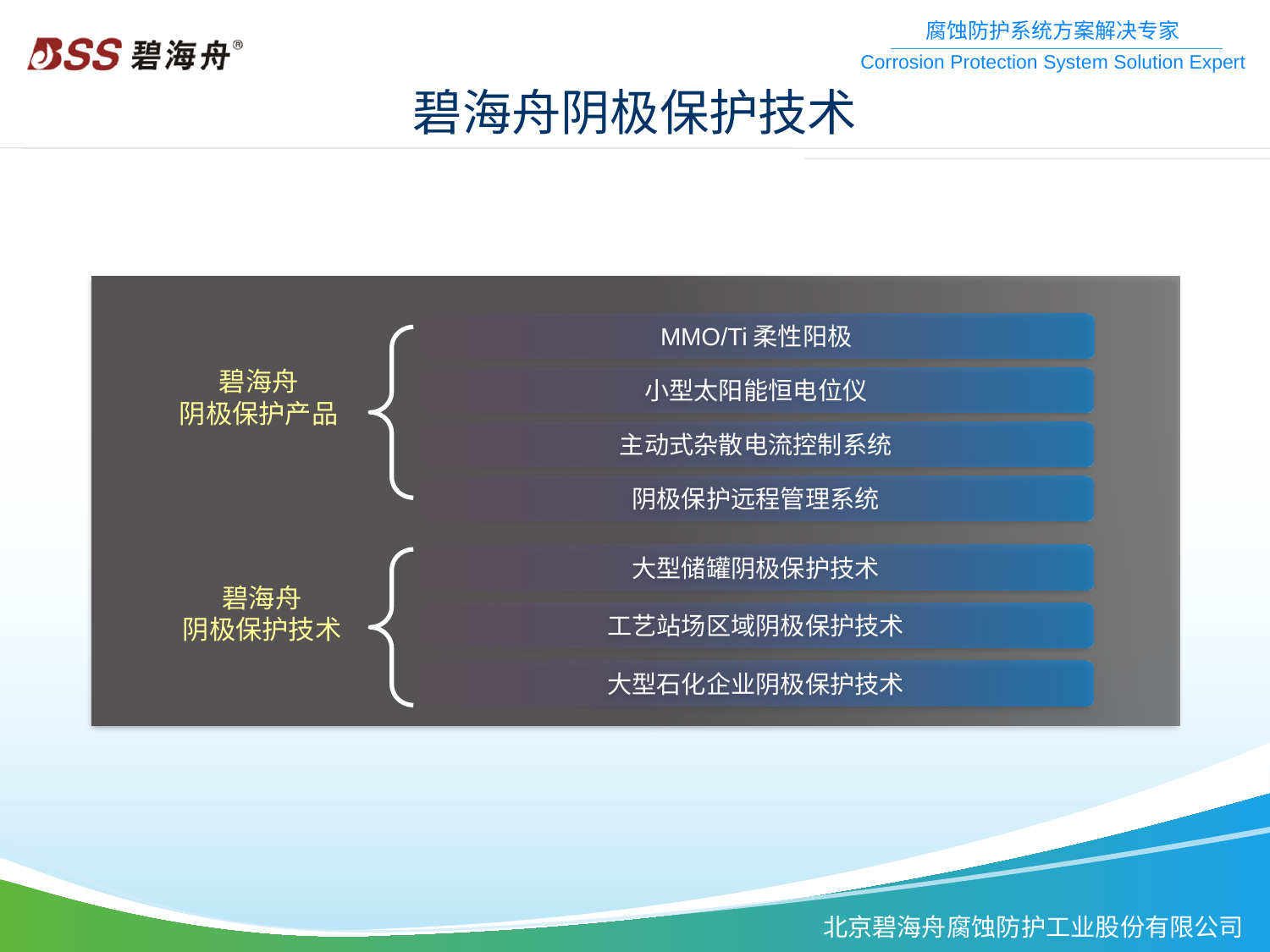

# 碧海舟阴极保护技术
MMO/Ti柔性阳极

碧海舟
阴极保护产品
小型太阳能恒电位仪
主动式杂散电流控制系统
阴极保护远程管理系统
大型储罐阴极保护技术

碧海舟
阴极保护技术
工艺站场区域阴极保护技术
大型石化企业阴极保护技术